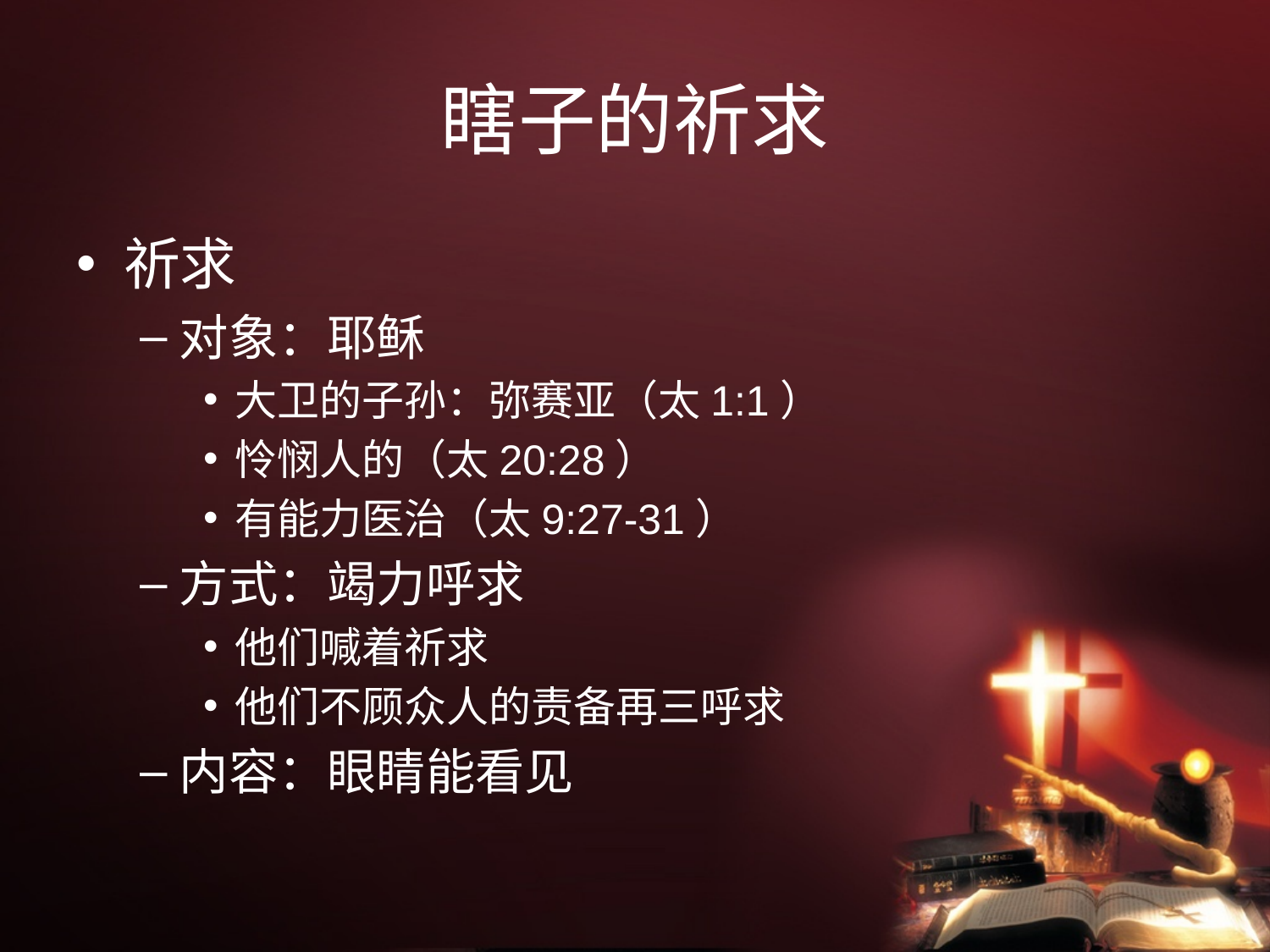

# 瞎子的祈求
祈求
对象：耶稣
大卫的子孙：弥赛亚（太1:1）
怜悯人的（太20:28）
有能力医治（太9:27-31）
方式：竭力呼求
他们喊着祈求
他们不顾众人的责备再三呼求
内容：眼睛能看见